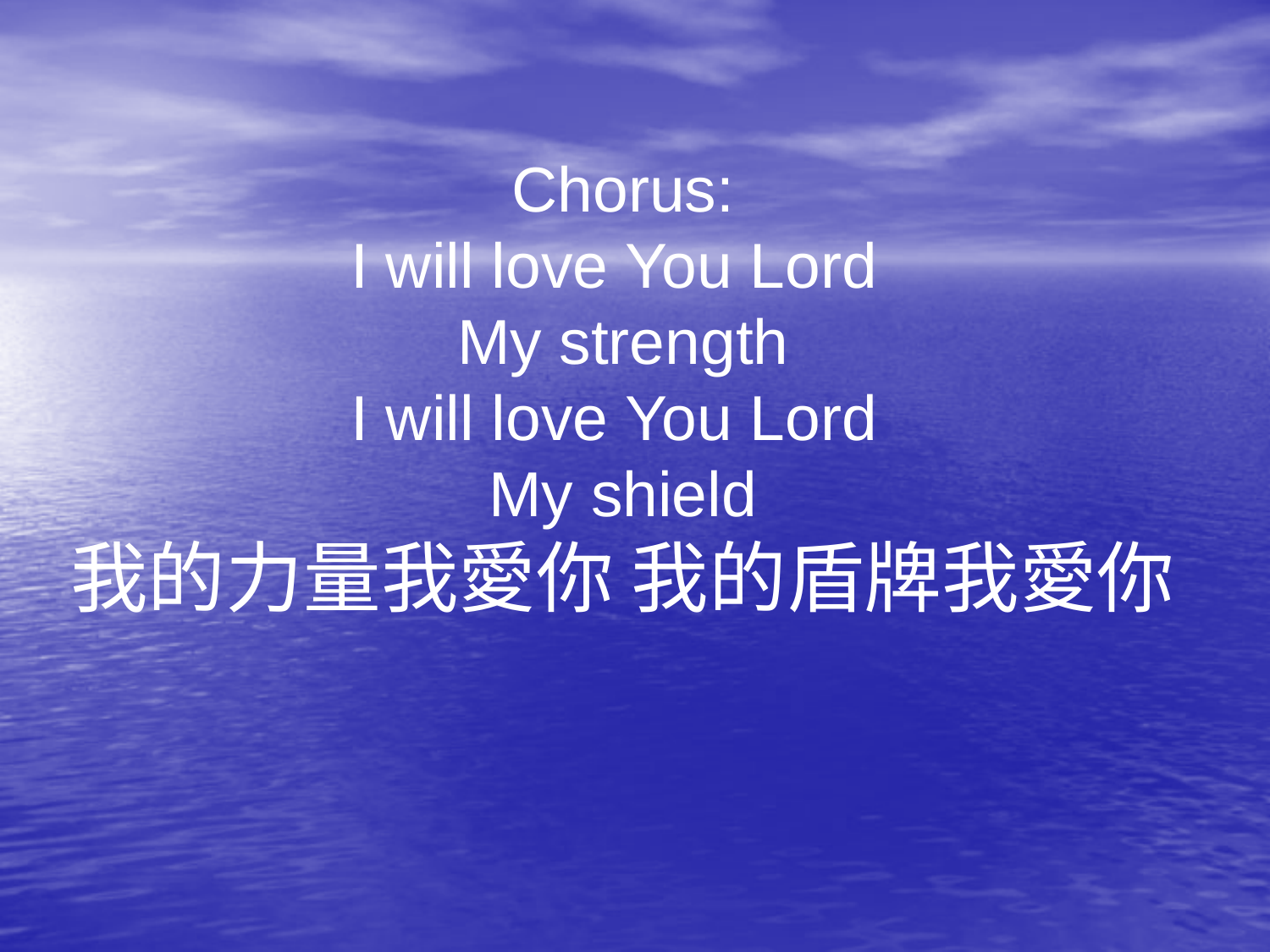

Chorus:
I will love You Lord
My strength
I will love You Lord
My shield
我的力量我愛你 我的盾牌我愛你